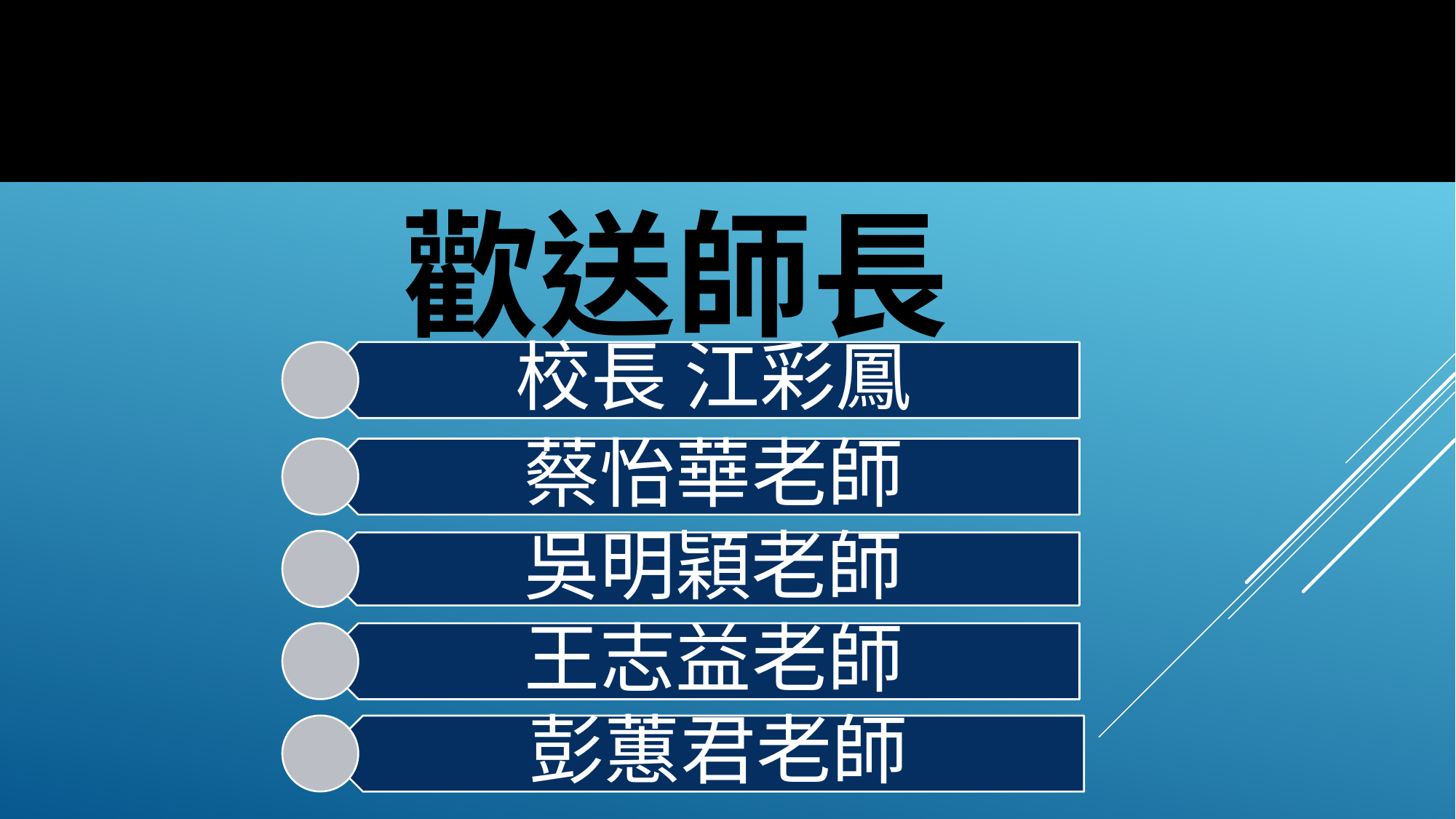

# 歡送師長
校長 江彩鳳
蔡怡華老師
吳明穎老師
王志益老師
彭蕙君老師